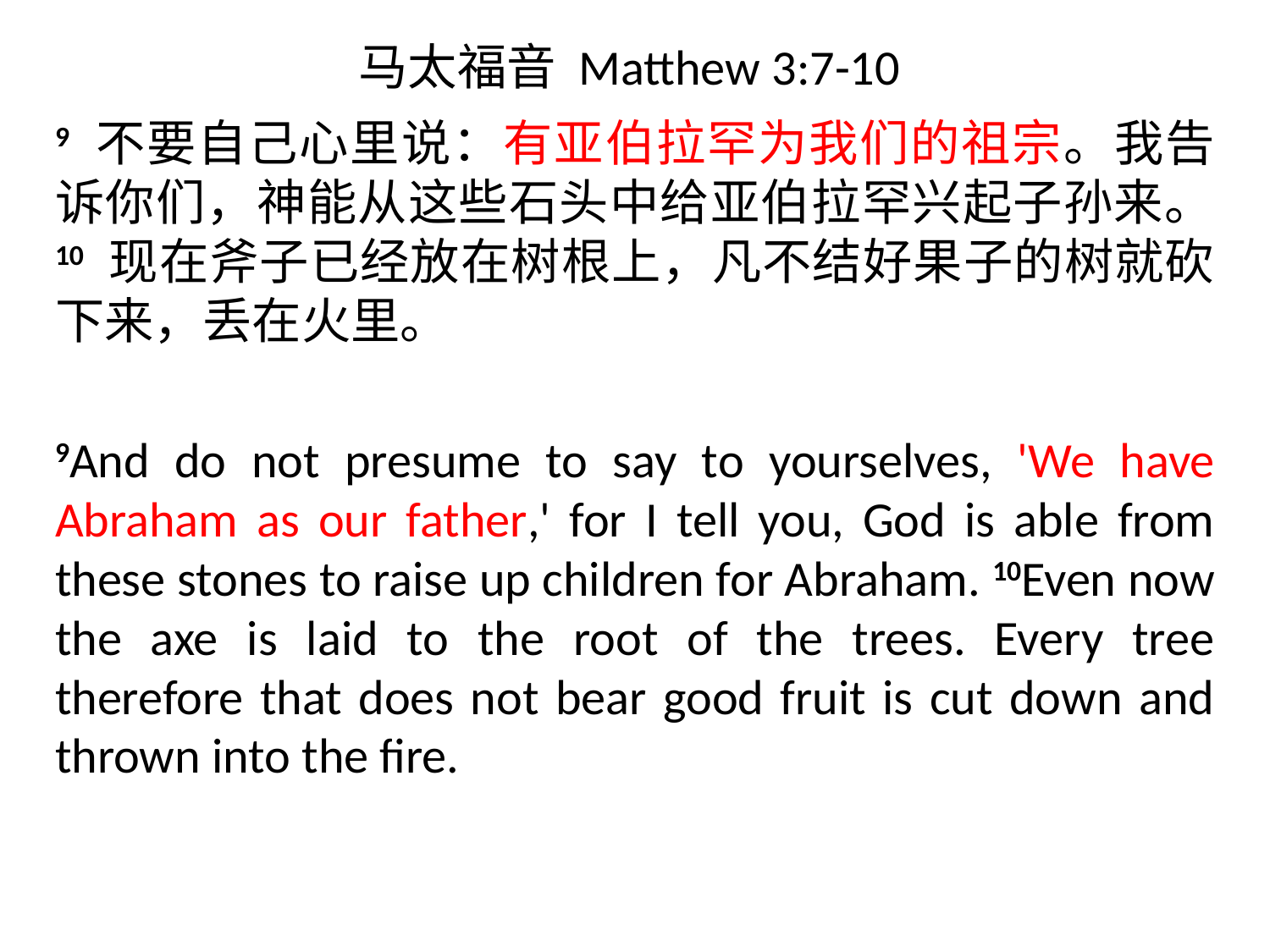

# 马太福音 Matthew 3:7-10
9 不要自己心里说：有亚伯拉罕为我们的祖宗。我告诉你们，神能从这些石头中给亚伯拉罕兴起子孙来。 10 现在斧子已经放在树根上，凡不结好果子的树就砍下来，丢在火里。

9And do not presume to say to yourselves, 'We have Abraham as our father,' for I tell you, God is able from these stones to raise up children for Abraham. 10Even now the axe is laid to the root of the trees. Every tree therefore that does not bear good fruit is cut down and thrown into the fire.